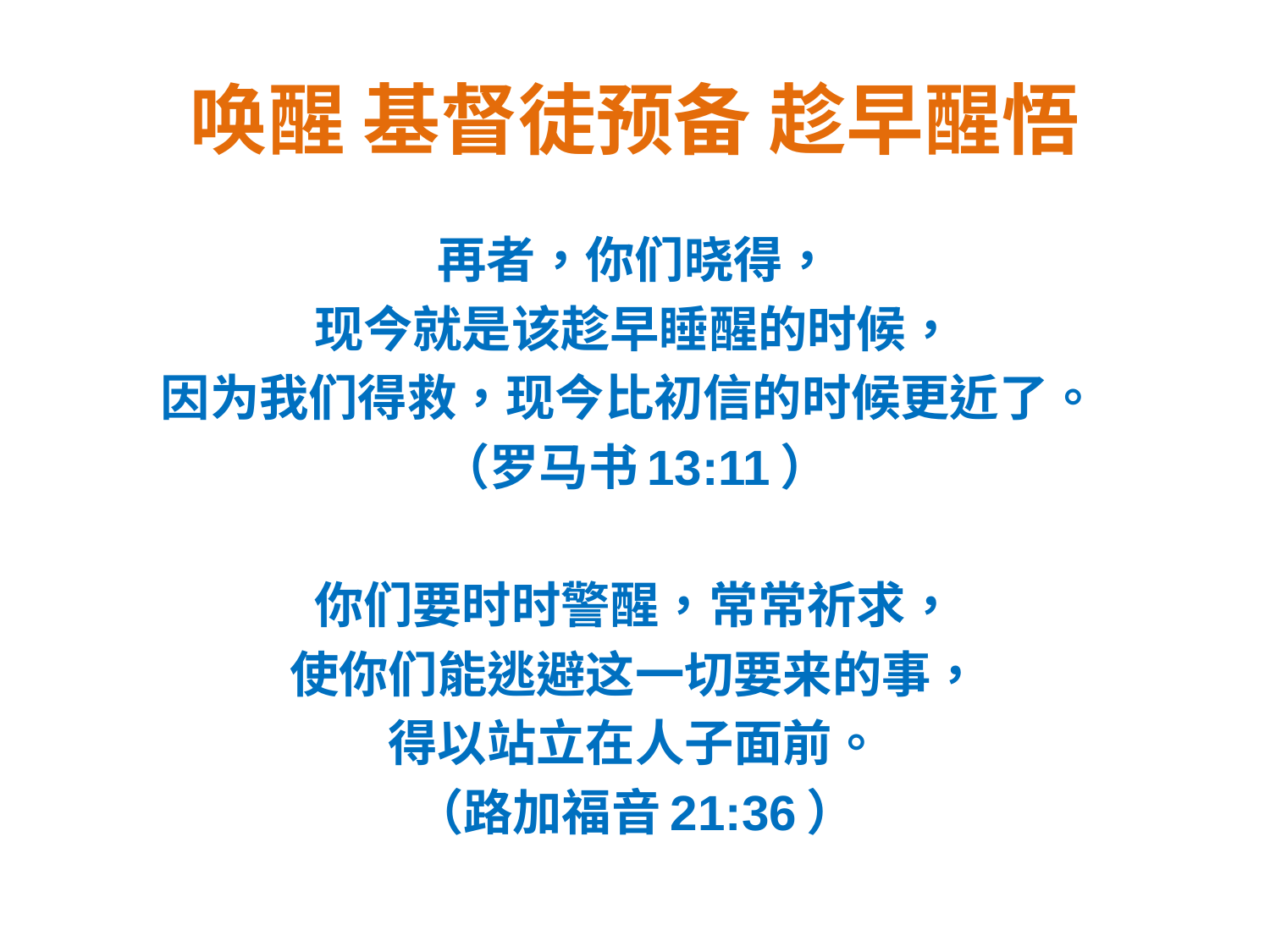

# 唤醒 基督徒预备 趁早醒悟
再者，你们晓得，
现今就是该趁早睡醒的时候，
因为我们得救，现今比初信的时候更近了。
（罗马书13:11）

你们要时时警醒，常常祈求，
使你们能逃避这一切要来的事，
得以站立在人子面前。
（路加福音21:36）